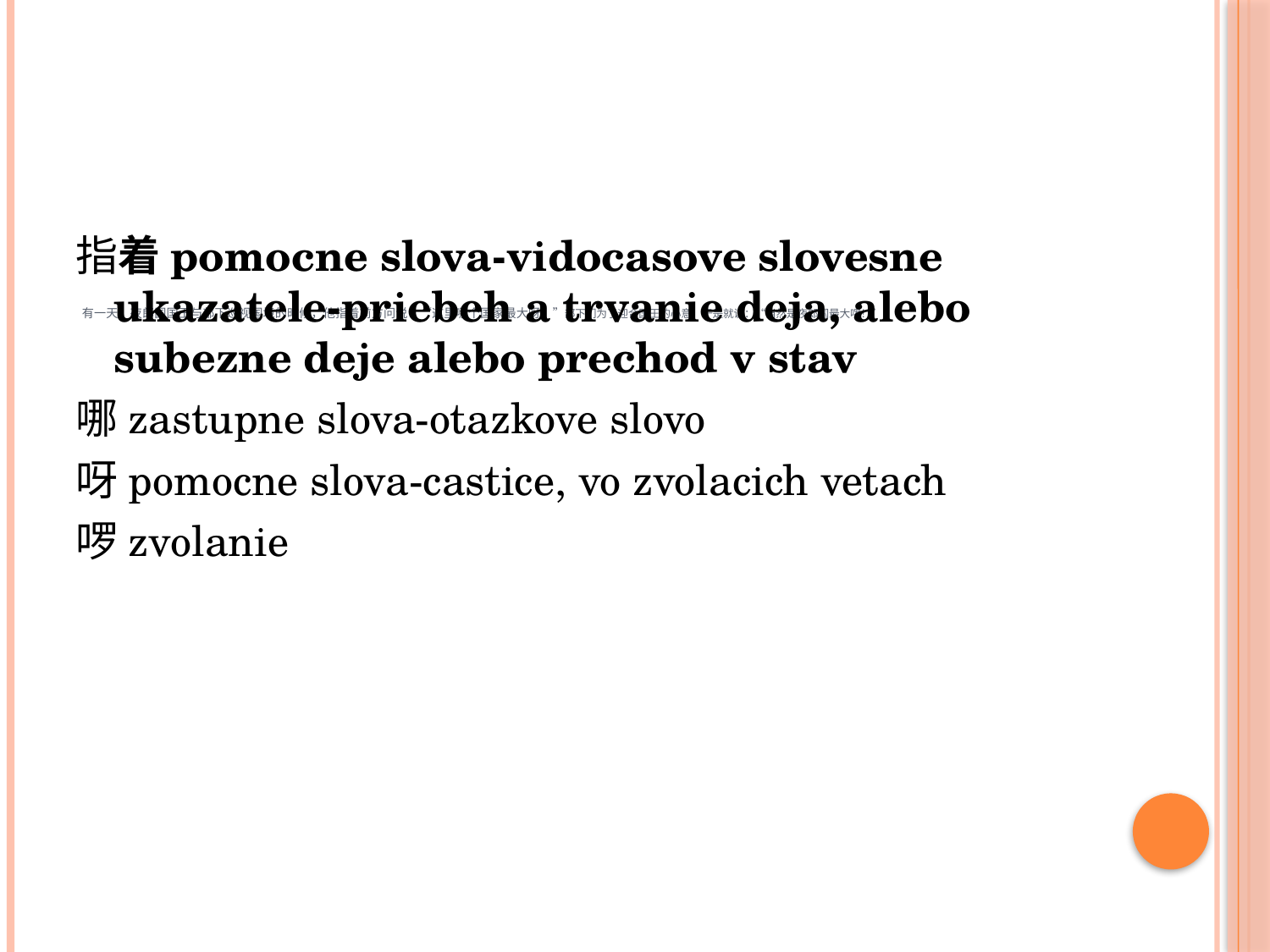

指着pomocne slova-vidocasove slovesne ukazatele-priebeh a trvanie deja, alebo subezne deje alebo prechod v stav
哪zastupne slova-otazkove slovo
呀pomocne slova-castice, vo zvolacich vetach
啰zvolanie
# 有一天，夜郎国国王与部下巡视国境的时候，他指着前方问说：“这里哪个国家最大呀？”部下们为了迎合国王的心意，于是就说：“当然是夜郎国最大啰！”